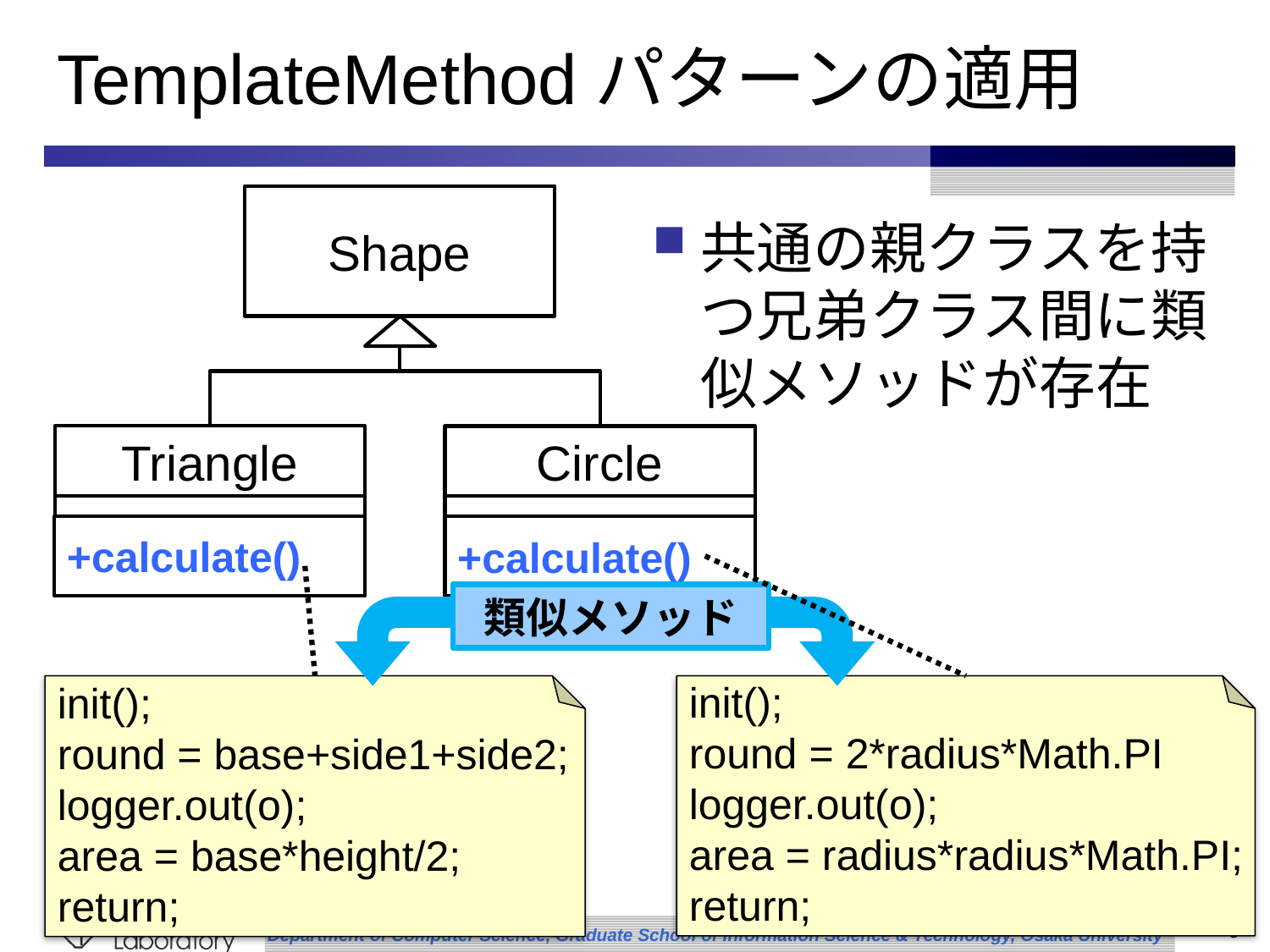

# TemplateMethodパターンの適用
Shape
共通の親クラスを持つ兄弟クラス間に類似メソッドが存在

Triangle
Circle

+calculate()
+calculate()

類似メソッド

init();
round = base+side1+side2;
logger.out(o);
area = base*height/2;
return;
init();
round = 2*radius*Math.PI
logger.out(o);
area = radius*radius*Math.PI;
return;
5